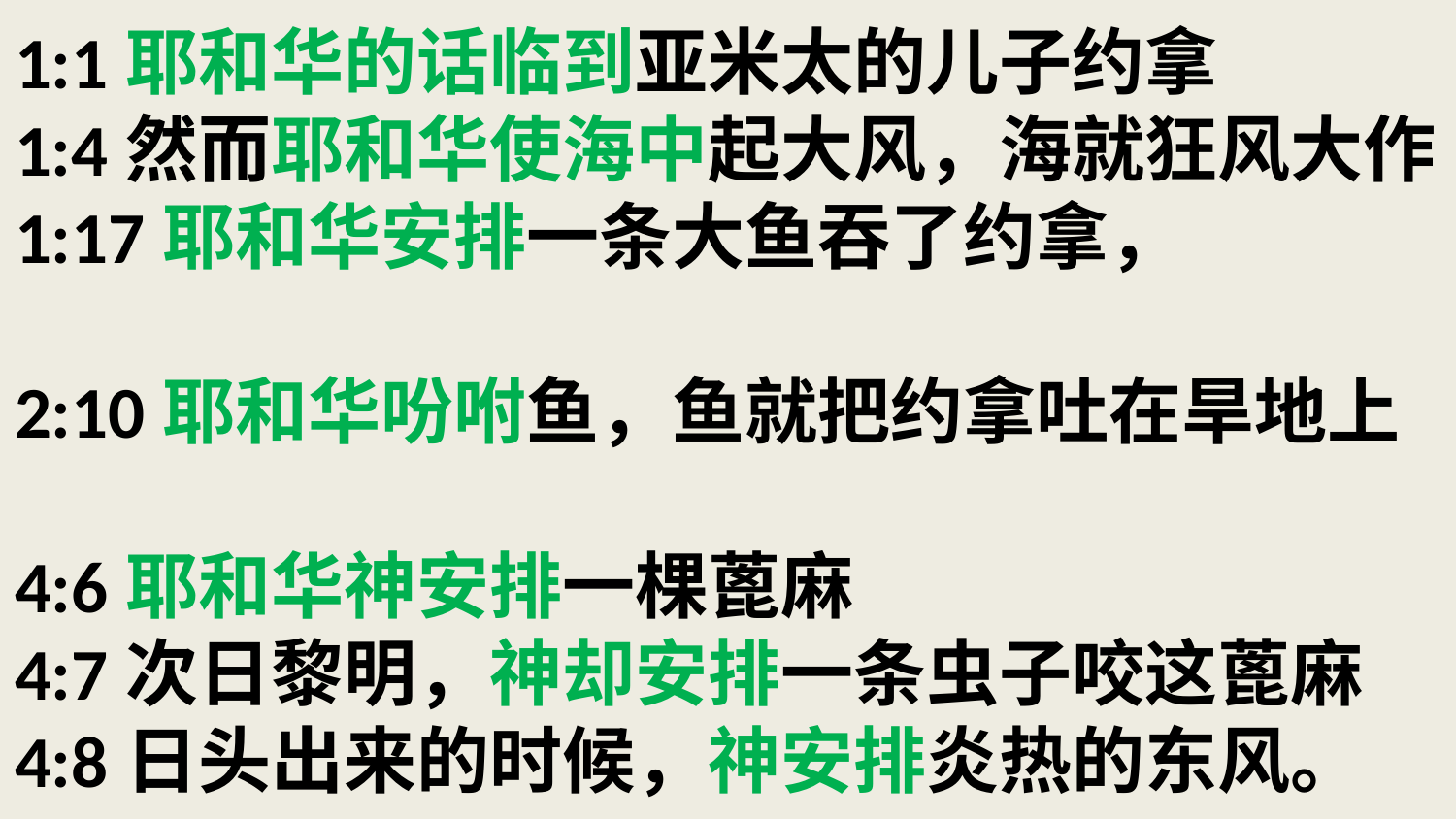

# 1:1耶和华的话临到亚米太的儿子约拿 1:4然而耶和华使海中起大风，海就狂风大作 1:17耶和华安排一条大鱼吞了约拿， 2:10耶和华吩咐鱼，鱼就把约拿吐在旱地上 4:6耶和华神安排一棵蓖麻 4:7次日黎明，神却安排一条虫子咬这蓖麻 4:8日头出来的时候，神安排炎热的东风。